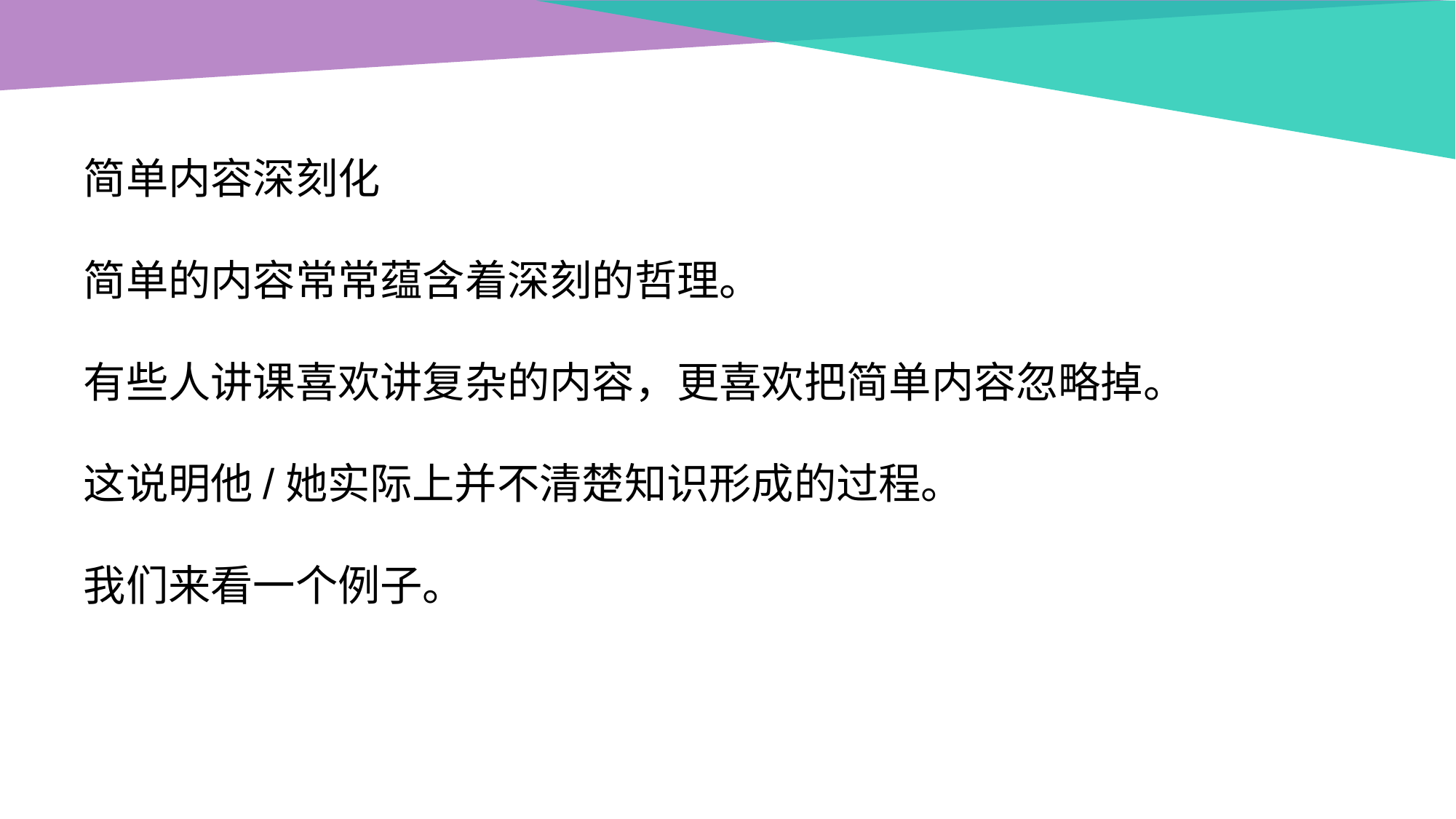

简单内容深刻化

简单的内容常常蕴含着深刻的哲理。

有些人讲课喜欢讲复杂的内容，更喜欢把简单内容忽略掉。

这说明他/她实际上并不清楚知识形成的过程。

我们来看一个例子。